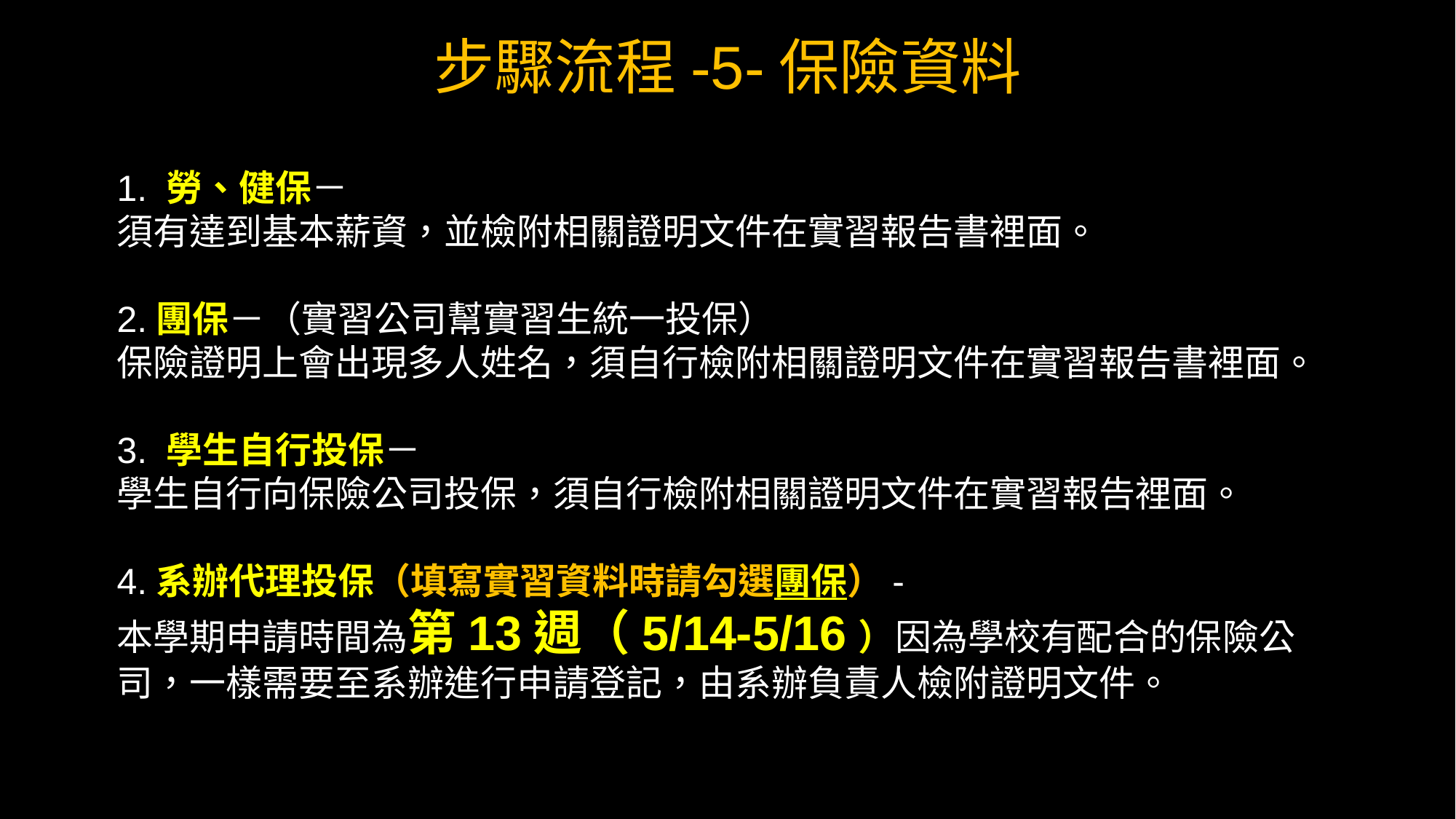

步驟流程-5-保險資料
1. 勞、健保－
須有達到基本薪資，並檢附相關證明文件在實習報告書裡面。

2.團保－（實習公司幫實習生統一投保）
保險證明上會出現多人姓名，須自行檢附相關證明文件在實習報告書裡面。

3. 學生自行投保－
學生自行向保險公司投保，須自行檢附相關證明文件在實習報告裡面。

4.系辦代理投保（填寫實習資料時請勾選團保）-
本學期申請時間為第13週（5/14-5/16）因為學校有配合的保險公司，一樣需要至系辦進行申請登記，由系辦負責人檢附證明文件。